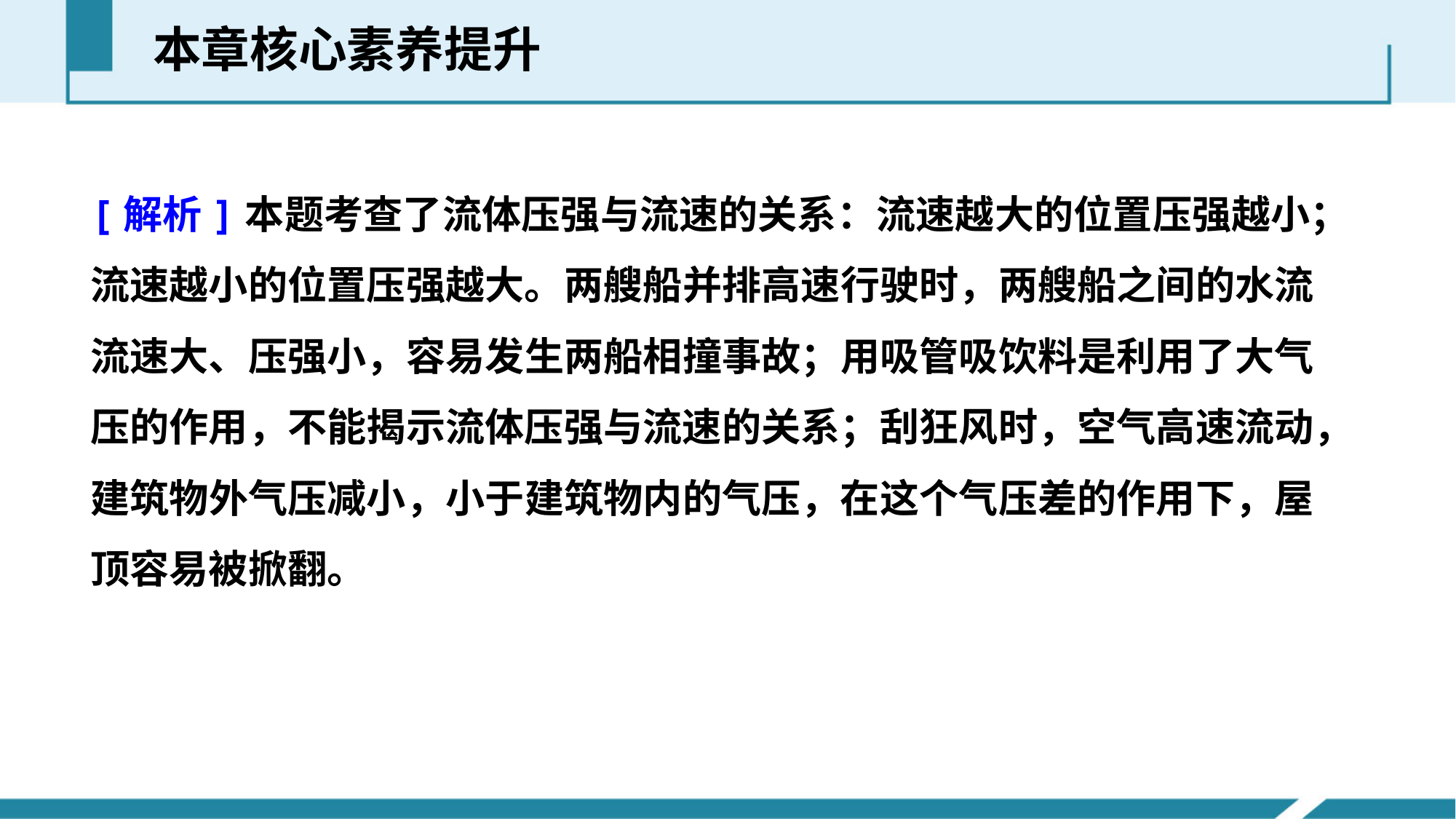

本章核心素养提升
[解析]本题考查了流体压强与流速的关系：流速越大的位置压强越小；流速越小的位置压强越大。两艘船并排高速行驶时，两艘船之间的水流流速大、压强小，容易发生两船相撞事故；用吸管吸饮料是利用了大气压的作用，不能揭示流体压强与流速的关系；刮狂风时，空气高速流动，建筑物外气压减小，小于建筑物内的气压，在这个气压差的作用下，屋顶容易被掀翻。